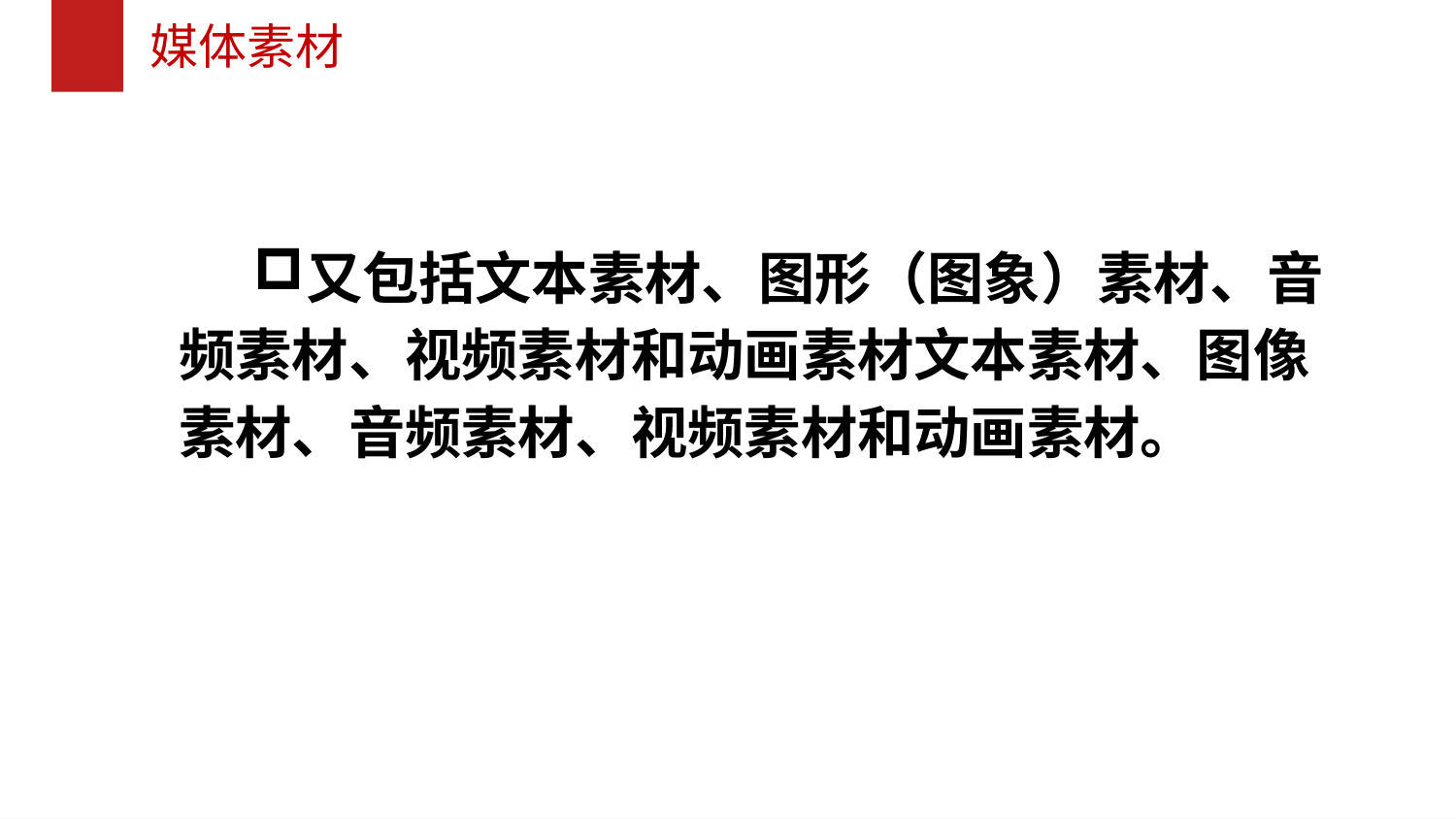

媒体素材
又包括文本素材、图形（图象）素材、音频素材、视频素材和动画素材文本素材、图像素材、音频素材、视频素材和动画素材。